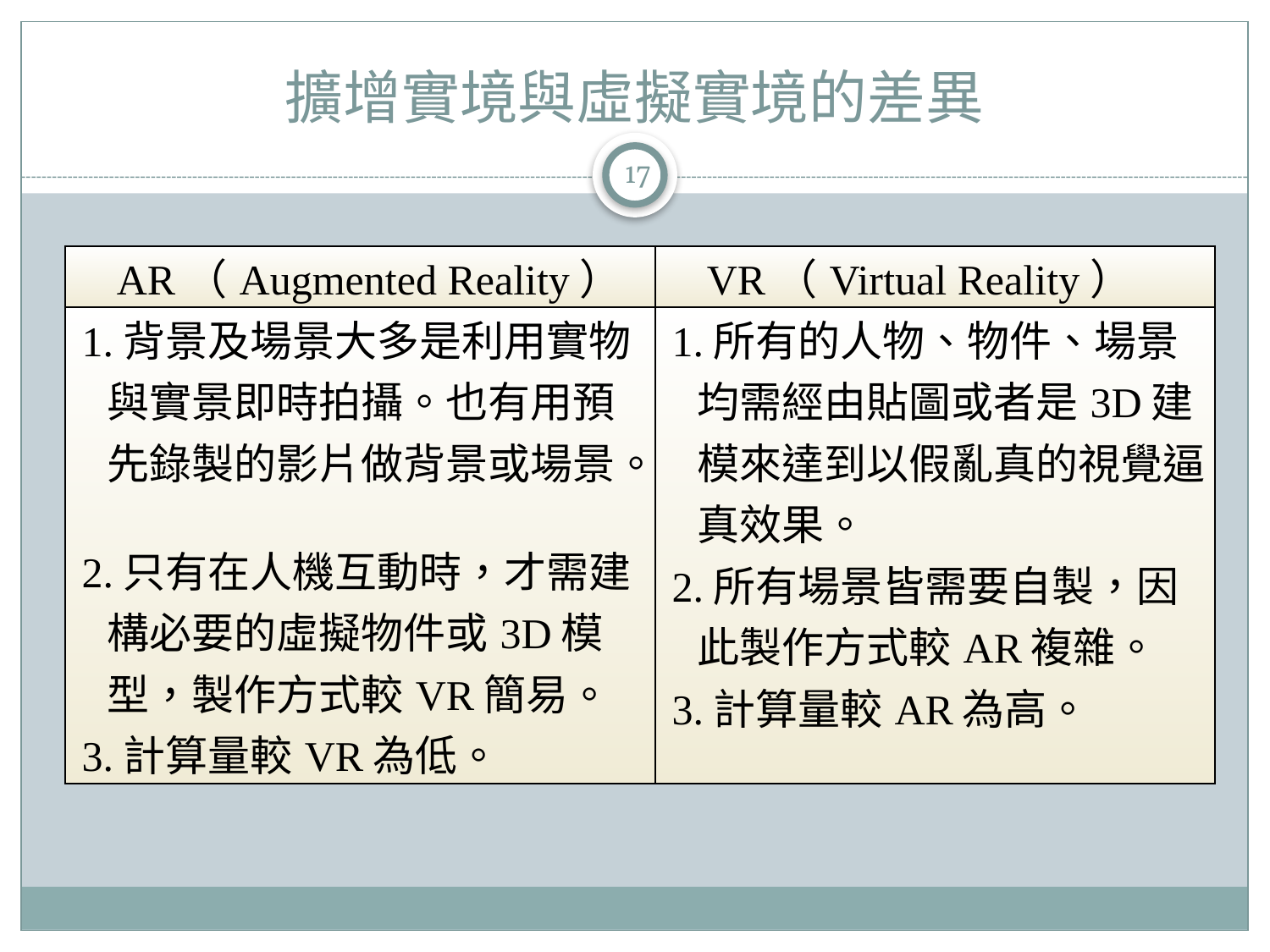

# 擴增實境與虛擬實境的差異
17
| AR（Augmented Reality） | VR（Virtual Reality） |
| --- | --- |
| 1.背景及場景大多是利用實物與實景即時拍攝。也有用預先錄製的影片做背景或場景。 2.只有在人機互動時，才需建構必要的虛擬物件或3D模型，製作方式較VR簡易。 3.計算量較VR為低。 | 1.所有的人物、物件、場景均需經由貼圖或者是3D建模來達到以假亂真的視覺逼真效果。 2.所有場景皆需要自製，因此製作方式較AR複雜。 3.計算量較AR為高。 |